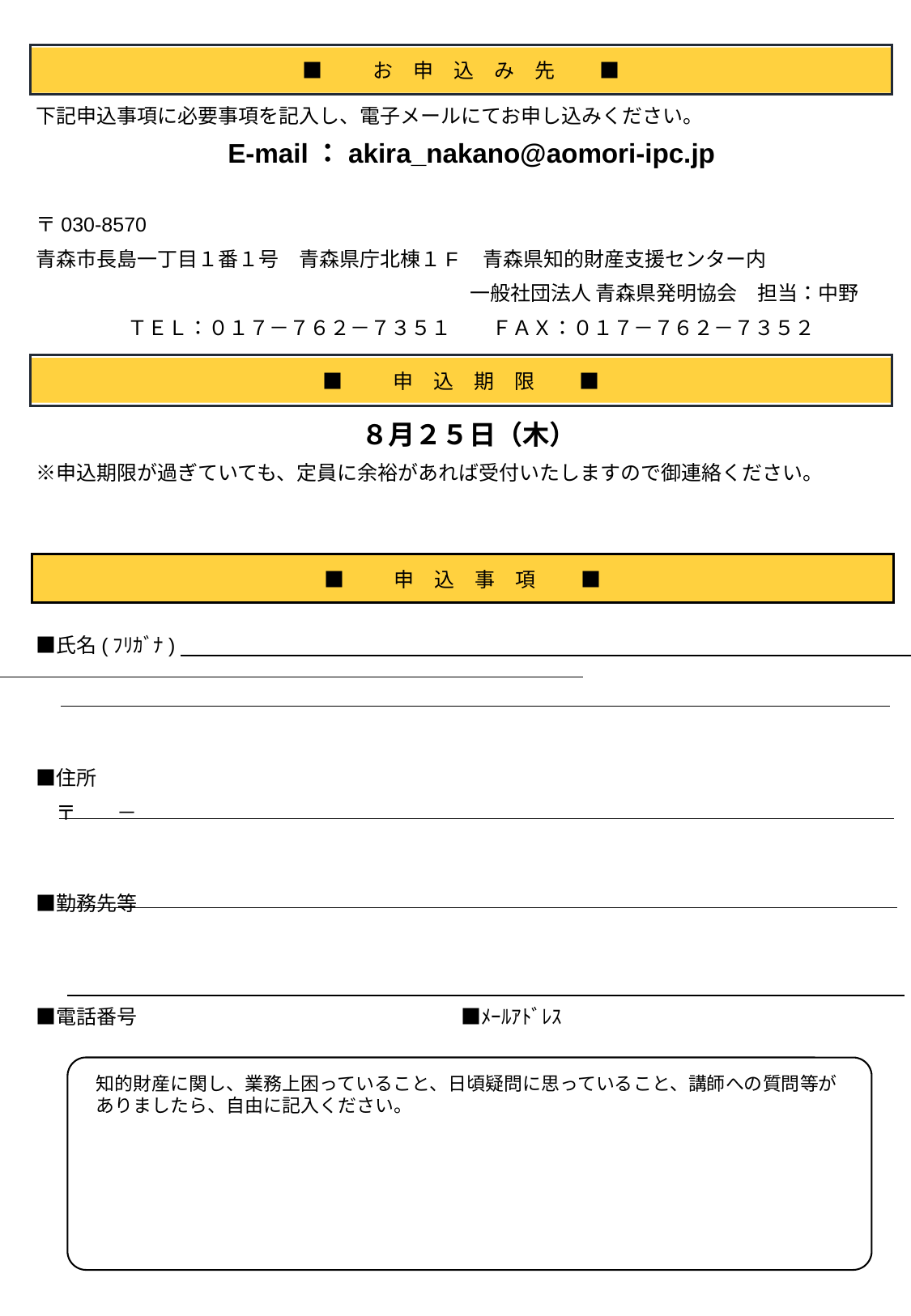

下記申込事項に必要事項を記入し、電子メールにてお申し込みください。
E-mail：akira_nakano@aomori-ipc.jp

　　〒030-8570
　　青森市長島一丁目１番１号　青森県庁北棟１F　青森県知的財産支援センター内
　　　　　　　　　　　　　　　　　　　　　　  　一般社団法人 青森県発明協会　担当：中野
ＴＥＬ：０１７－７６２－７３５１　　ＦＡＸ：０１７－７６２－７３５２

８月２５日（木）
　　※申込期限が過ぎていても、定員に余裕があれば受付いたしますので御連絡ください。

　　■氏名(ﾌﾘｶﾞﾅ)

　　■住所
　　　〒　　－

　　■勤務先等

　　■電話番号　　　　　　　　　　　　　　　　■ﾒｰﾙｱﾄﾞﾚｽ

■ 　　お　申　込　み　先　　 ■

■ 　　申　込　期　限　　 ■
■ 　　申　込　事　項　　 ■

知的財産に関し、業務上困っていること、日頃疑問に思っていること、講師への質問等がありましたら、自由に記入ください。